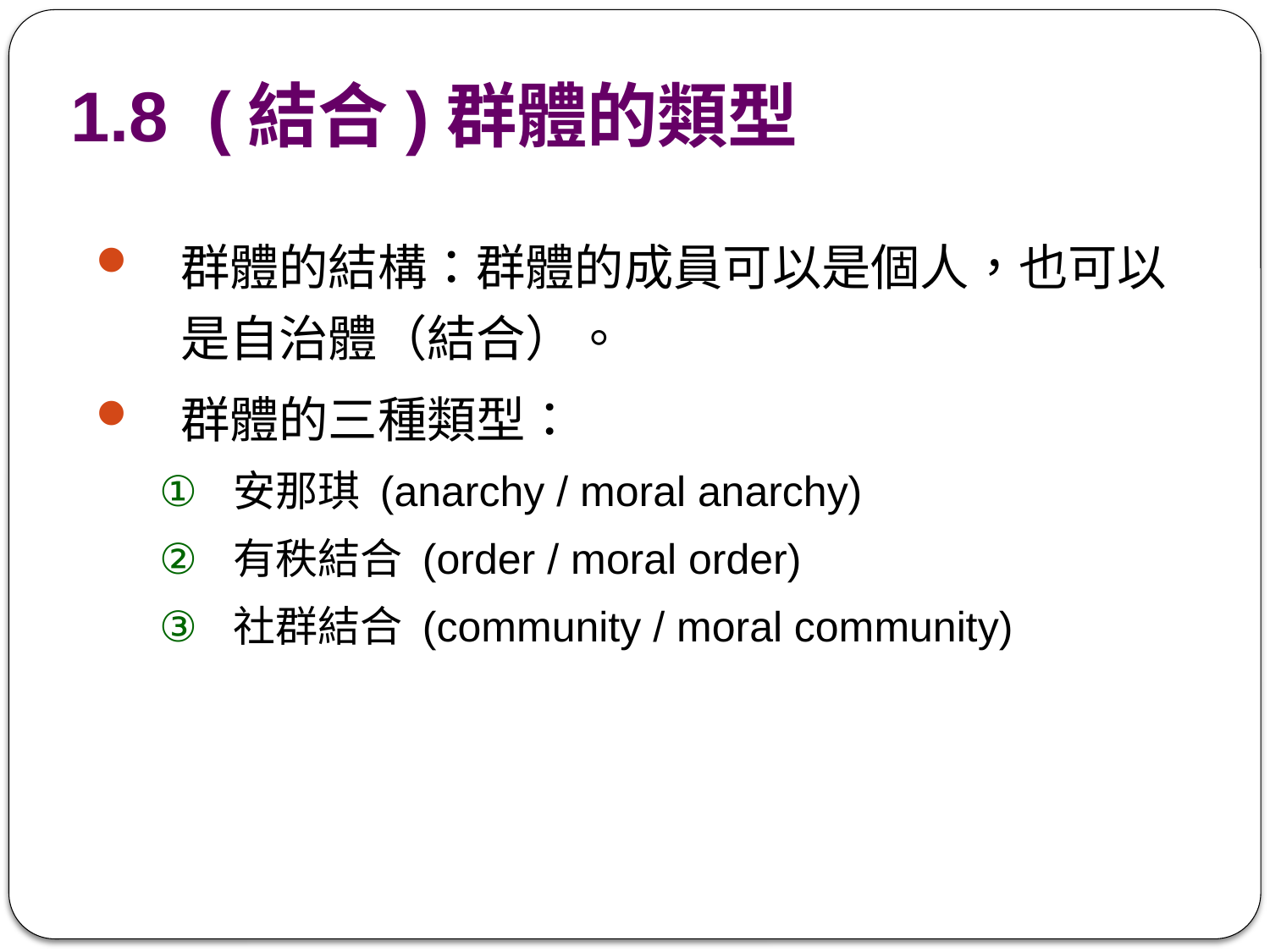

# 1.8  (結合)群體的類型
群體的結構：群體的成員可以是個人，也可以是自治體（結合）。
群體的三種類型：
安那琪 (anarchy / moral anarchy)
有秩結合 (order / moral order)
社群結合 (community / moral community)
11